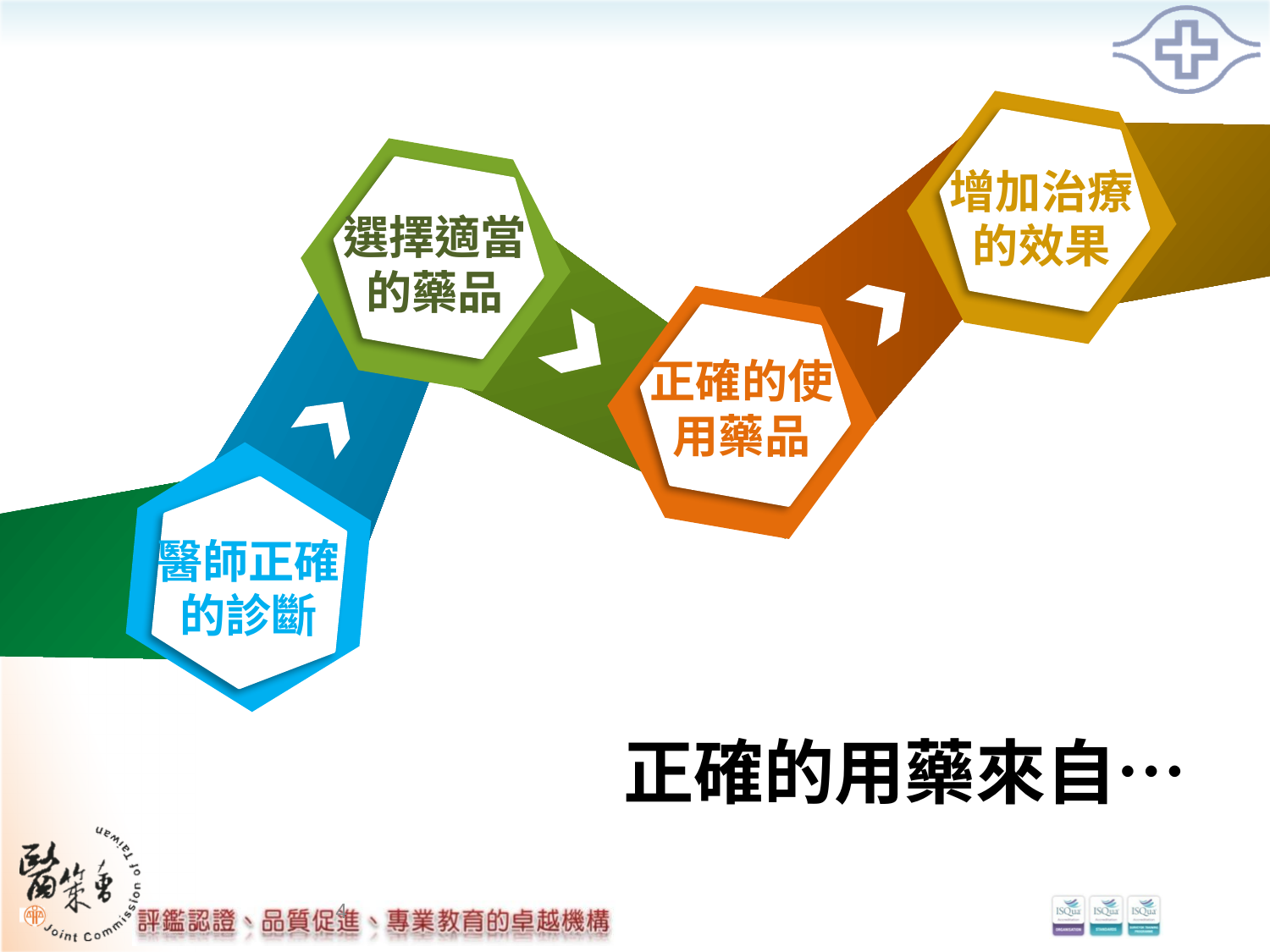

增加治療的效果

選擇適當的藥品

正確的使用藥品

醫師正確的診斷
正確的用藥來自…
4